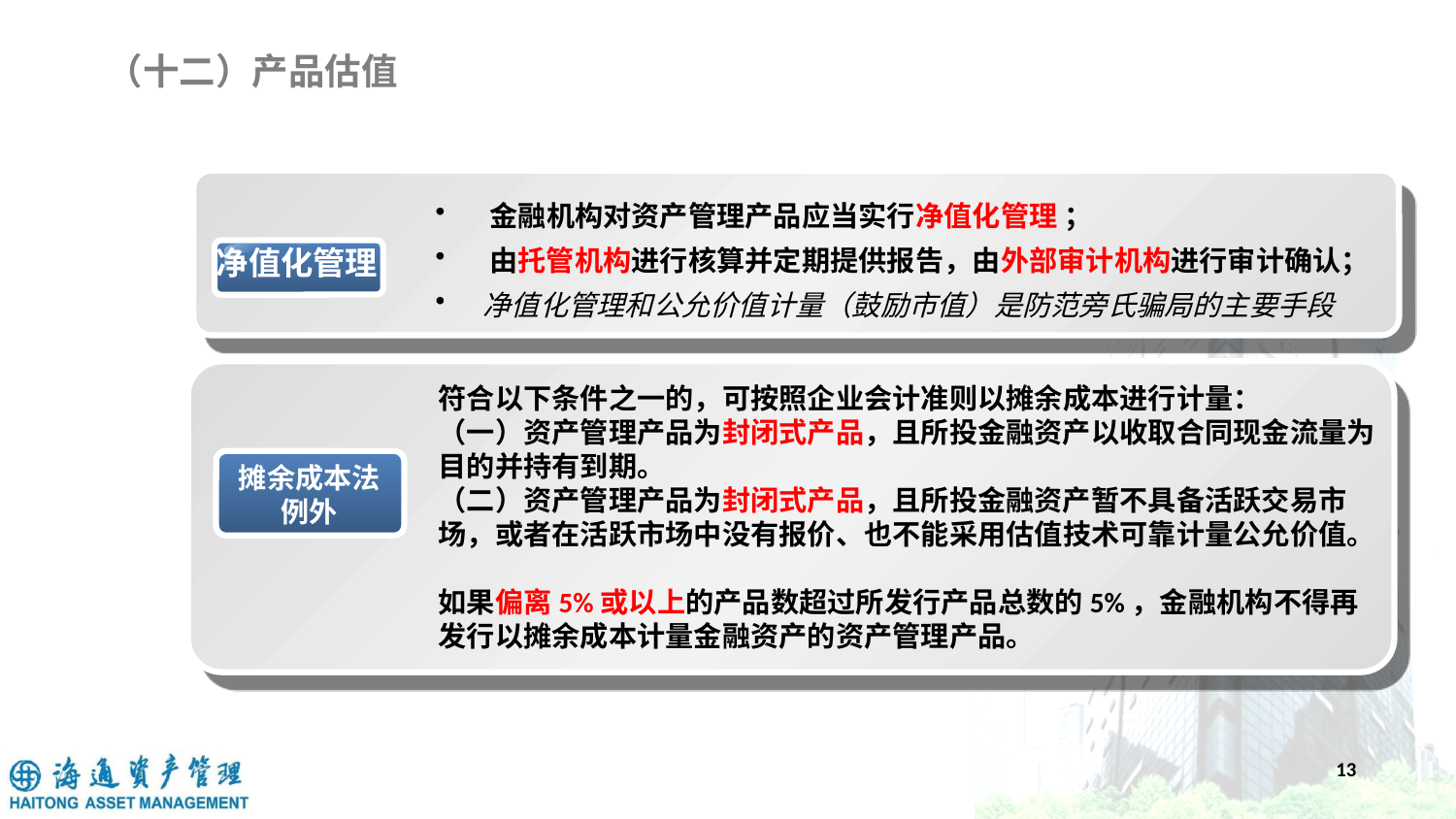

（十二）产品估值

  金融机构对资产管理产品应当实行净值化管理 ；
  由托管机构进行核算并定期提供报告，由外部审计机构进行审计确认；
 净值化管理和公允价值计量（鼓励市值）是防范旁氏骗局的主要手段
净值化管理

符合以下条件之一的，可按照企业会计准则以摊余成本进行计量：
（一）资产管理产品为封闭式产品，且所投金融资产以收取合同现金流量为目的并持有到期。
（二）资产管理产品为封闭式产品，且所投金融资产暂不具备活跃交易市场，或者在活跃市场中没有报价、也不能采用估值技术可靠计量公允价值。

如果偏离5%或以上的产品数超过所发行产品总数的5%，金融机构不得再发行以摊余成本计量金融资产的资产管理产品。

净值化管理
  金融机构对资产管理产品应当实行净值化管理 。
  由托管机构进行核算并定期提供报告，由外部审计机构进行审计确认

摊余成本法
例外
13
13